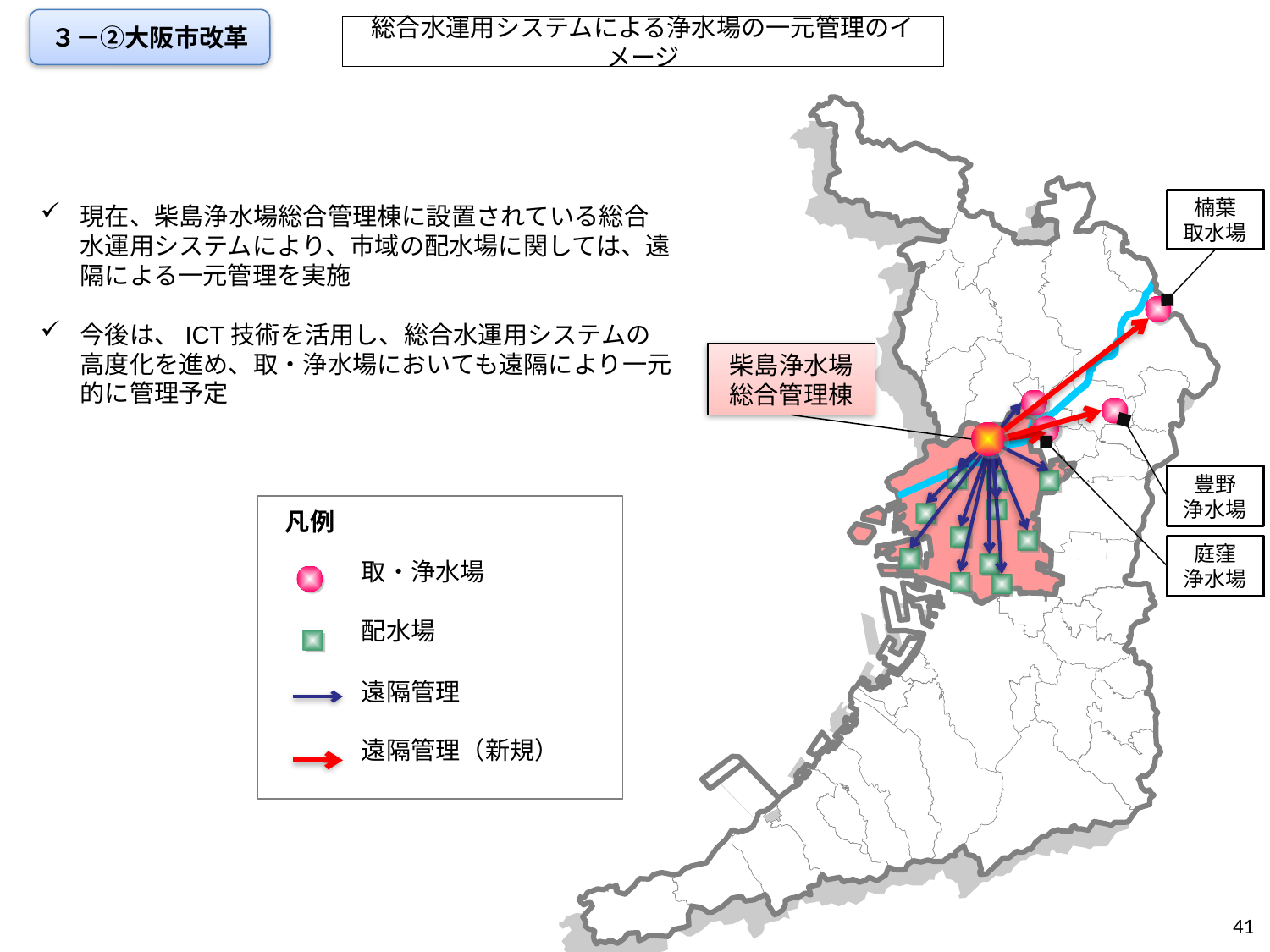

３－②大阪市改革
総合水運用システムによる浄水場の一元管理のイメージ

楠葉
取水場
現在、柴島浄水場総合管理棟に設置されている総合水運用システムにより、市域の配水場に関しては、遠隔による一元管理を実施

今後は、ICT技術を活用し、総合水運用システムの高度化を進め、取・浄水場においても遠隔により一元的に管理予定

柴島浄水場
総合管理棟

豊野
浄水場

凡例
取・浄水場

配水場

遠隔管理
遠隔管理（新規）

庭窪
浄水場

41